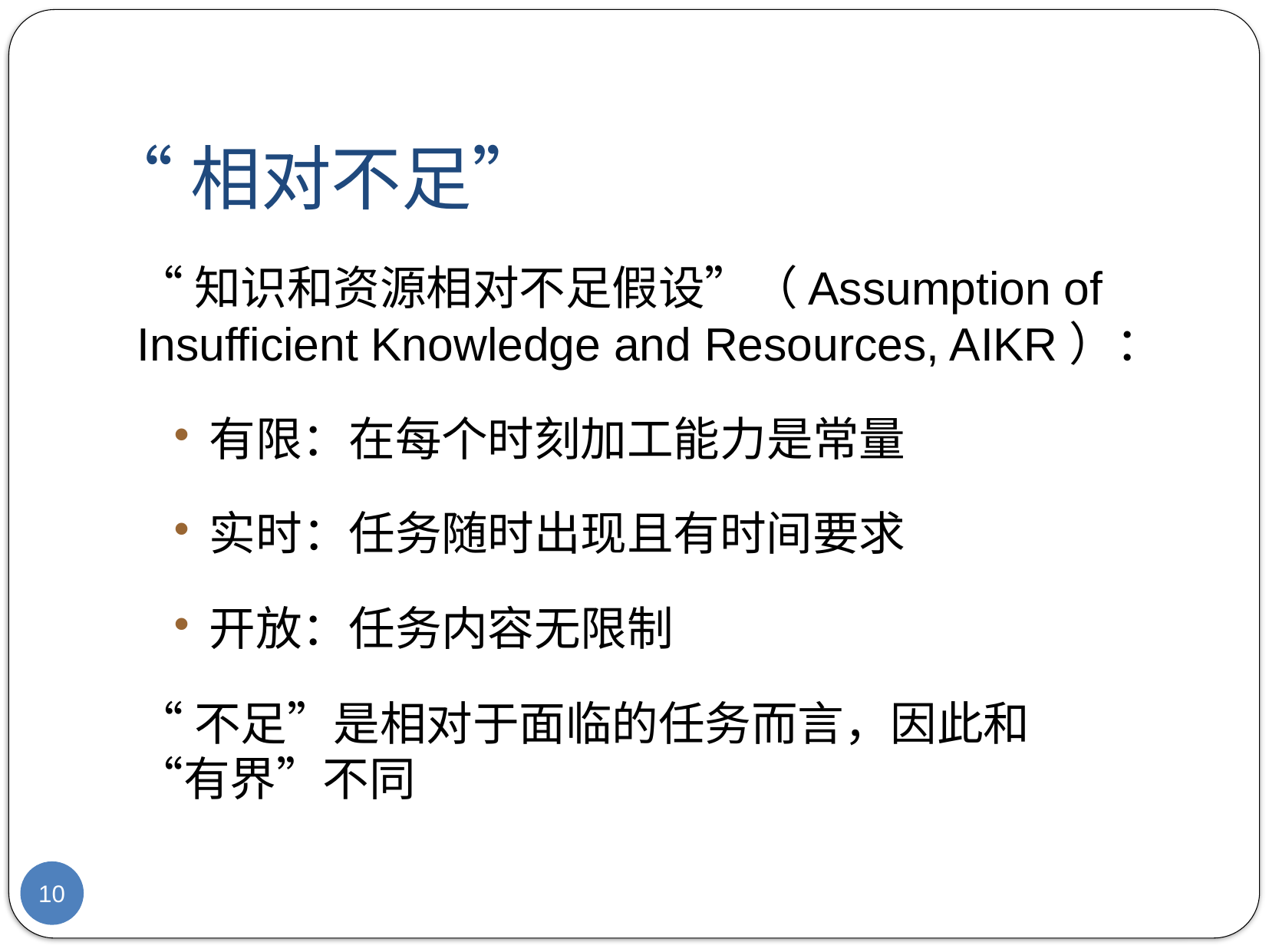

# “相对不足”
“知识和资源相对不足假设”（Assumption of Insufficient Knowledge and Resources, AIKR）：
有限：在每个时刻加工能力是常量
实时：任务随时出现且有时间要求
开放：任务内容无限制
“不足”是相对于面临的任务而言，因此和“有界”不同

10